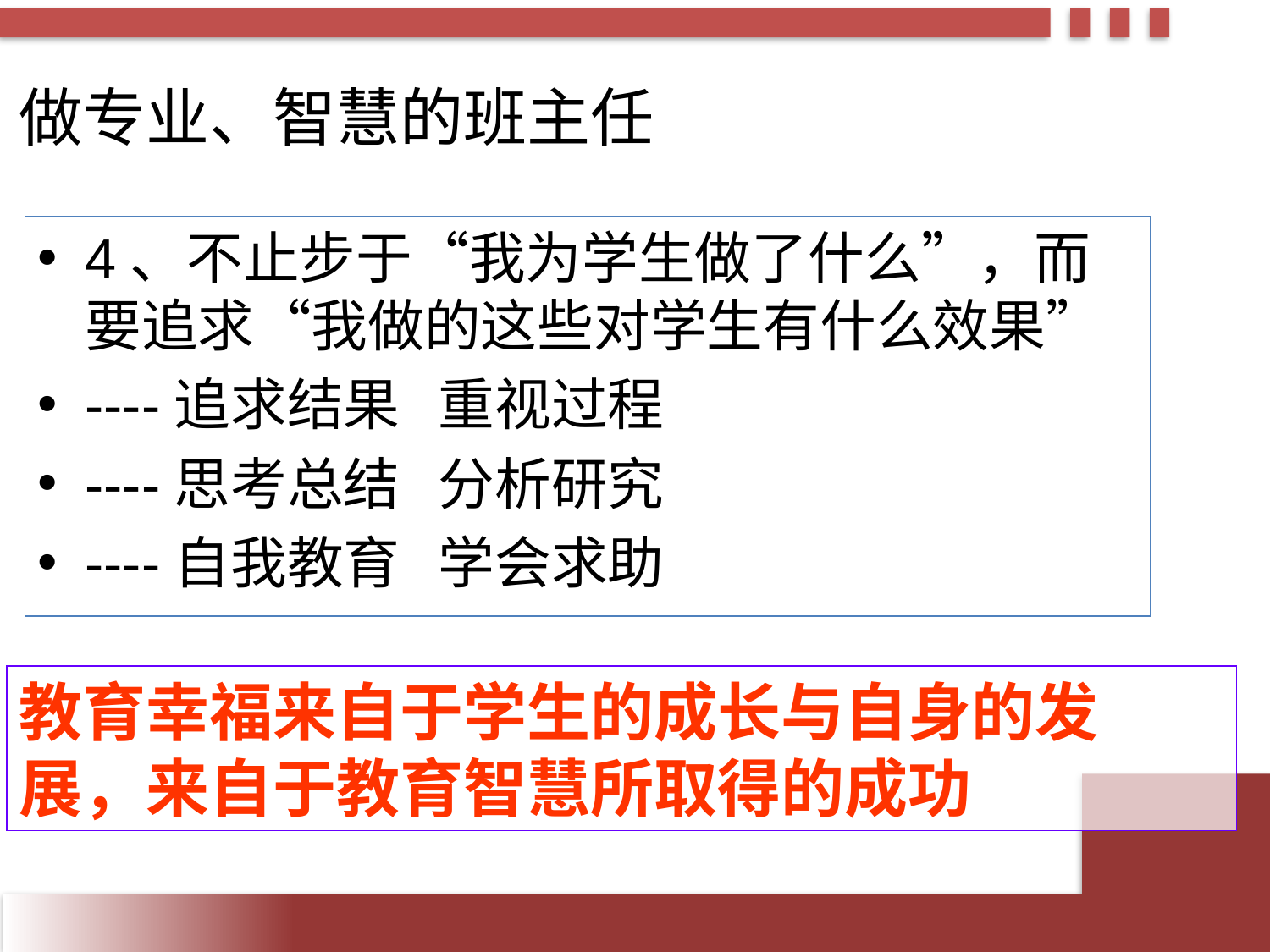

# 做专业、智慧的班主任
4、不止步于“我为学生做了什么”，而要追求“我做的这些对学生有什么效果”
----追求结果   重视过程
----思考总结   分析研究
----自我教育   学会求助

教育幸福来自于学生的成长与自身的发展，来自于教育智慧所取得的成功